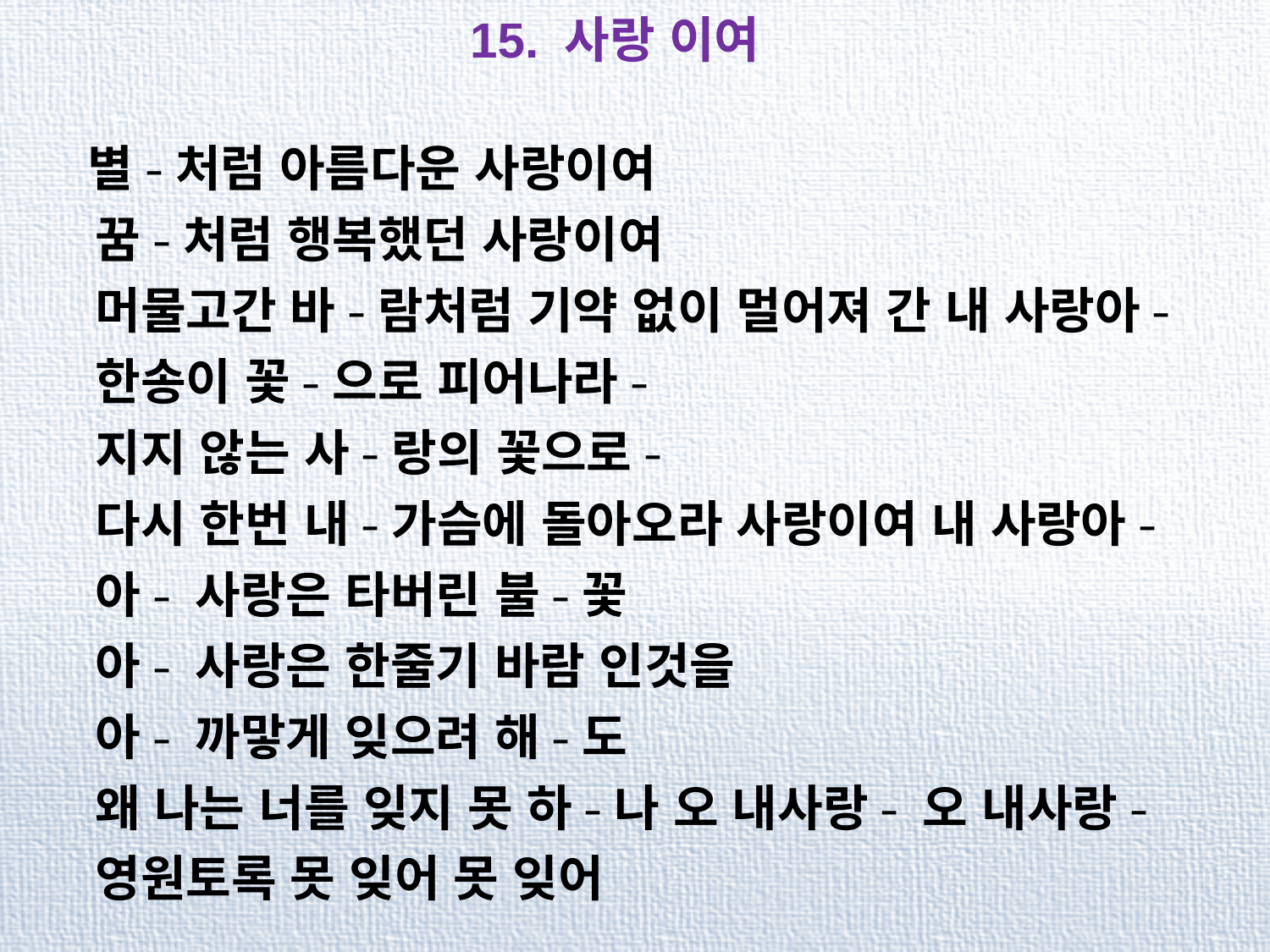

15. 사랑 이여
   별-처럼 아름다운 사랑이여
   꿈-처럼 행복했던 사랑이여
   머물고간 바-람처럼 기약 없이 멀어져 간 내 사랑아-
   한송이 꽃-으로 피어나라-
   지지 않는 사-랑의 꽃으로-
   다시 한번 내-가슴에 돌아오라 사랑이여 내 사랑아-
   아- 사랑은 타버린 불-꽃
   아- 사랑은 한줄기 바람 인것을
   아- 까맣게 잊으려 해-도
   왜 나는 너를 잊지 못 하-나 오 내사랑- 오 내사랑-
   영원토록 못 잊어 못 잊어